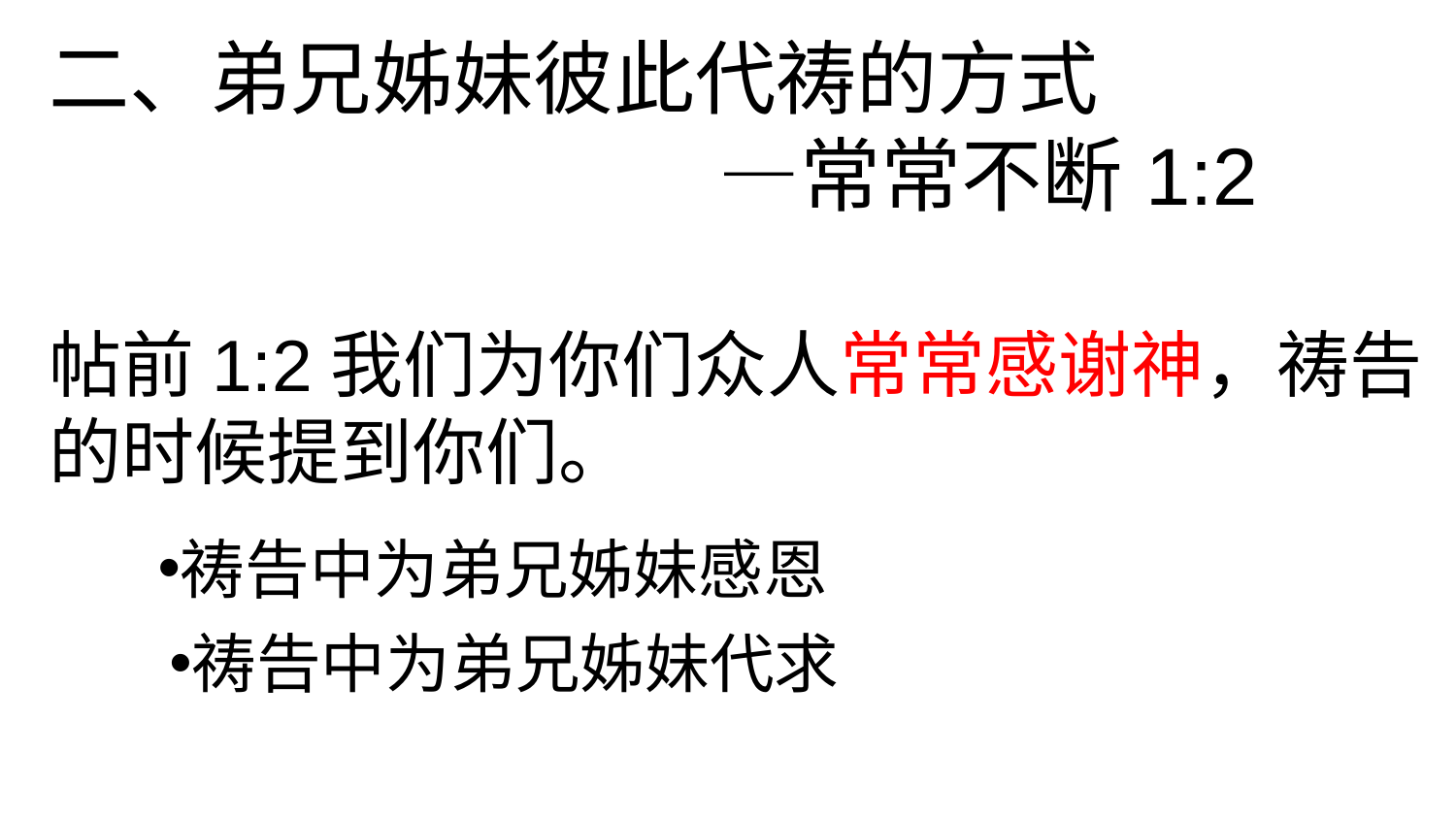

# 二、弟兄姊妹彼此代祷的方式 —常常不断1:2 帖前1:2我们为你们众人常常感谢神，祷告的时候提到你们。
祷告中为弟兄姊妹感恩
祷告中为弟兄姊妹代求